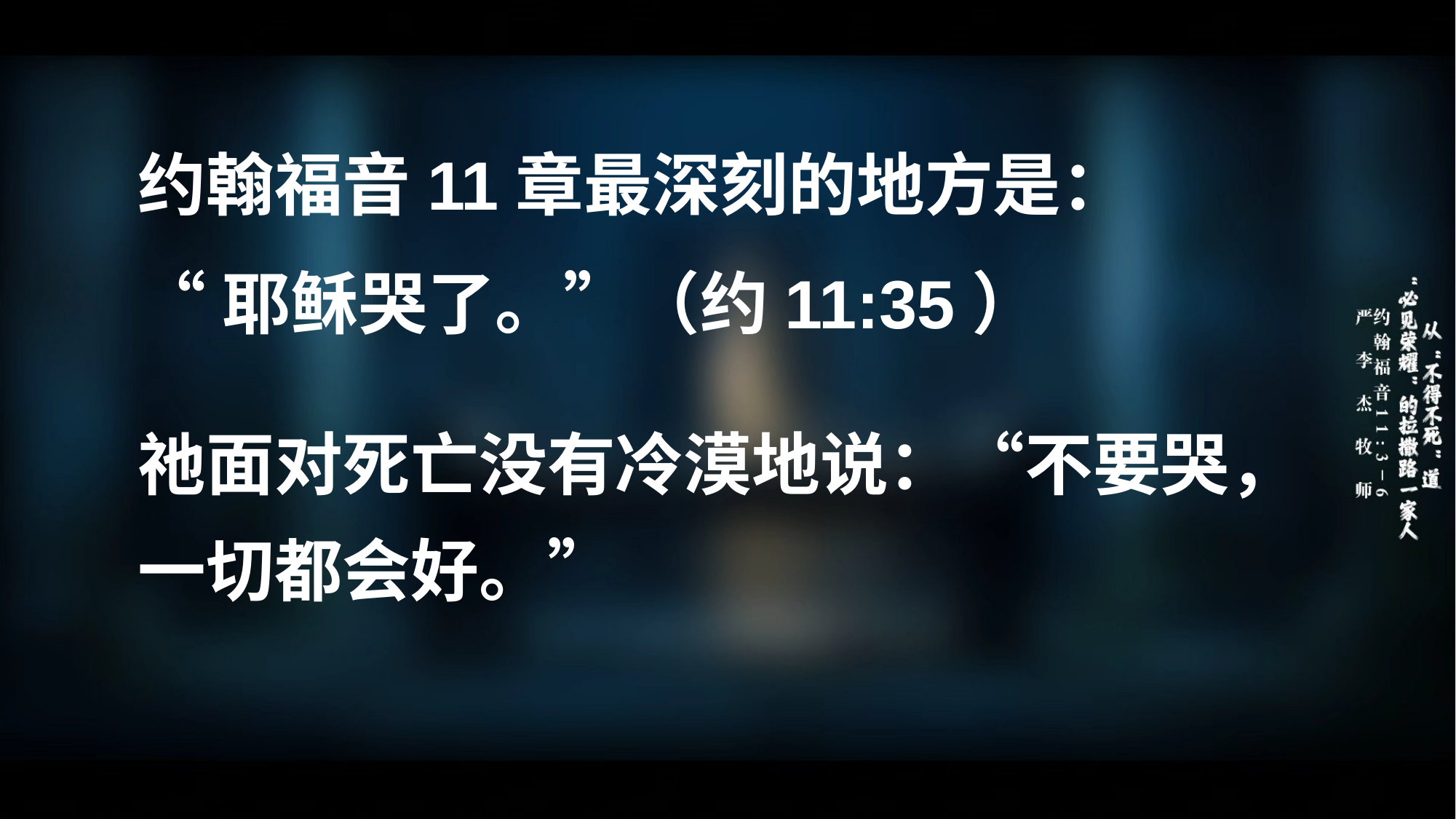

约翰福音11章最深刻的地方是：
“耶稣哭了。”（约11:35）
祂面对死亡没有冷漠地说：“不要哭，
一切都会好。”